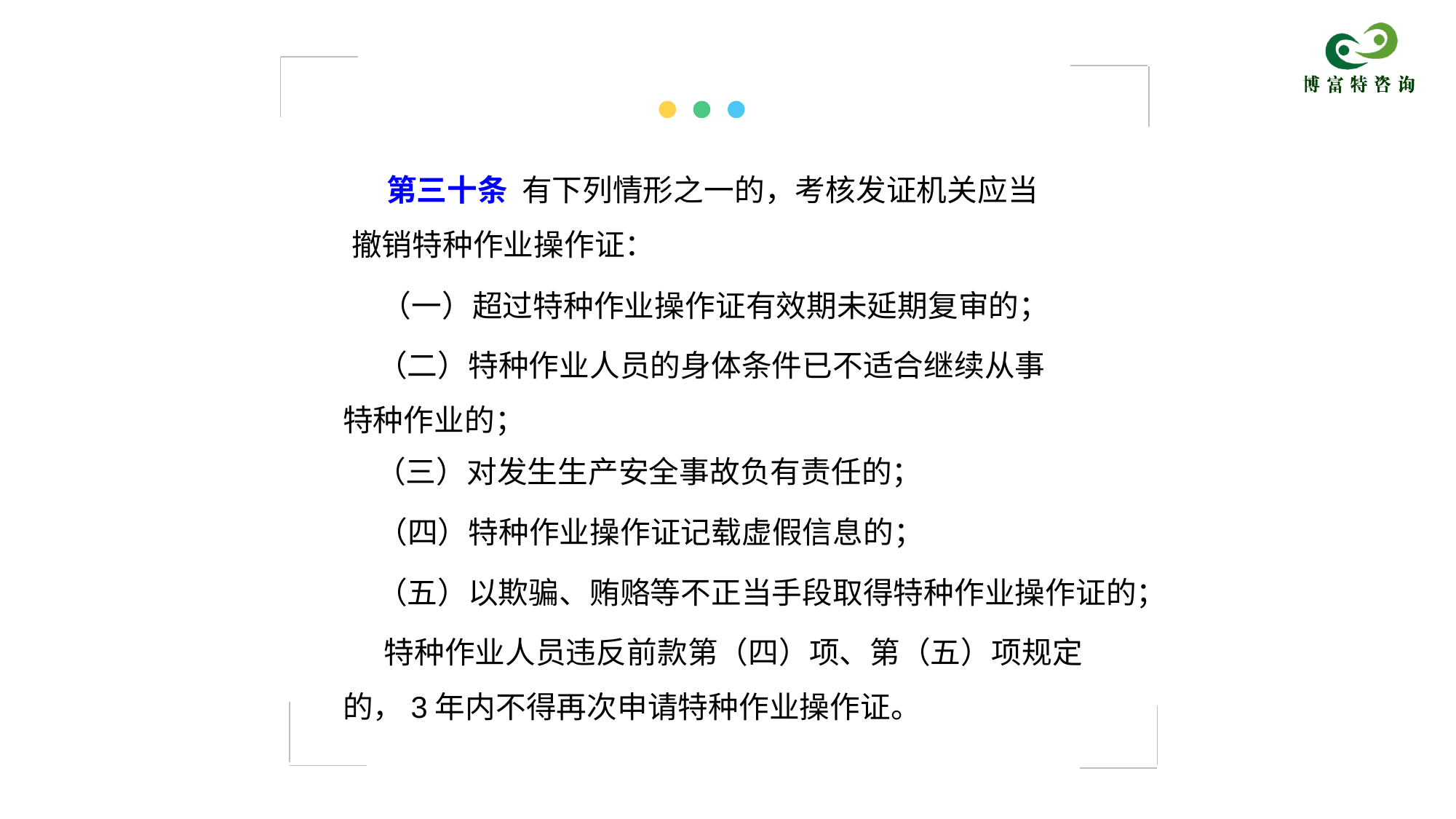

第三十条  有下列情形之一的，考核发证机关应当
撤销特种作业操作证：
    （一）超过特种作业操作证有效期未延期复审的；
    （二）特种作业人员的身体条件已不适合继续从事
特种作业的；
    （三）对发生生产安全事故负有责任的；
    （四）特种作业操作证记载虚假信息的；
    （五）以欺骗、贿赂等不正当手段取得特种作业操作证的；
     特种作业人员违反前款第（四）项、第（五）项规定
的，3年内不得再次申请特种作业操作证。